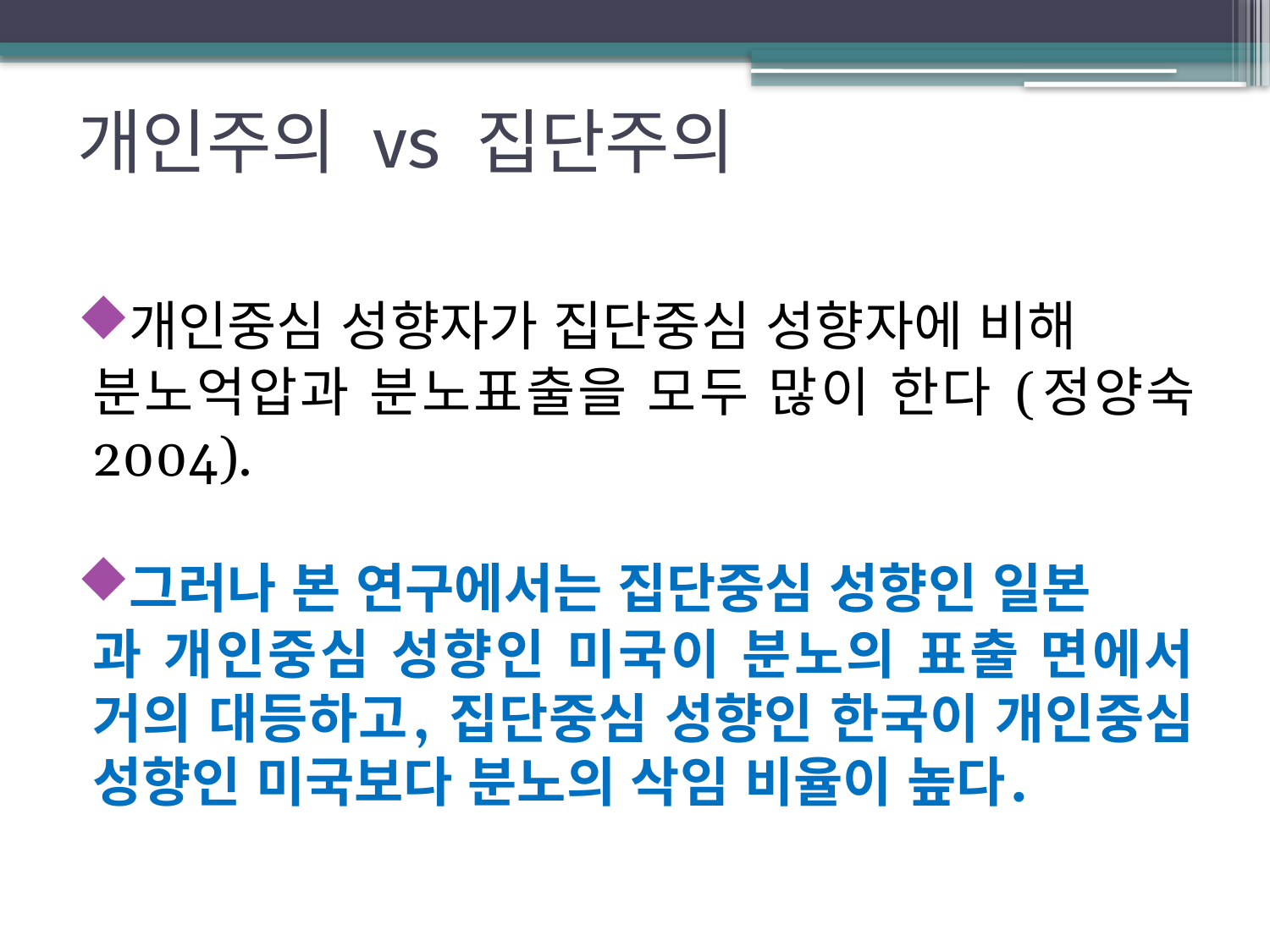

# 개인주의 vs 집단주의
개인중심 성향자가 집단중심 성향자에 비해
분노억압과 분노표출을 모두 많이 한다 (정양숙 2004).

그러나 본 연구에서는 집단중심 성향인 일본
과 개인중심 성향인 미국이 분노의 표출 면에서 거의 대등하고, 집단중심 성향인 한국이 개인중심 성향인 미국보다 분노의 삭임 비율이 높다.